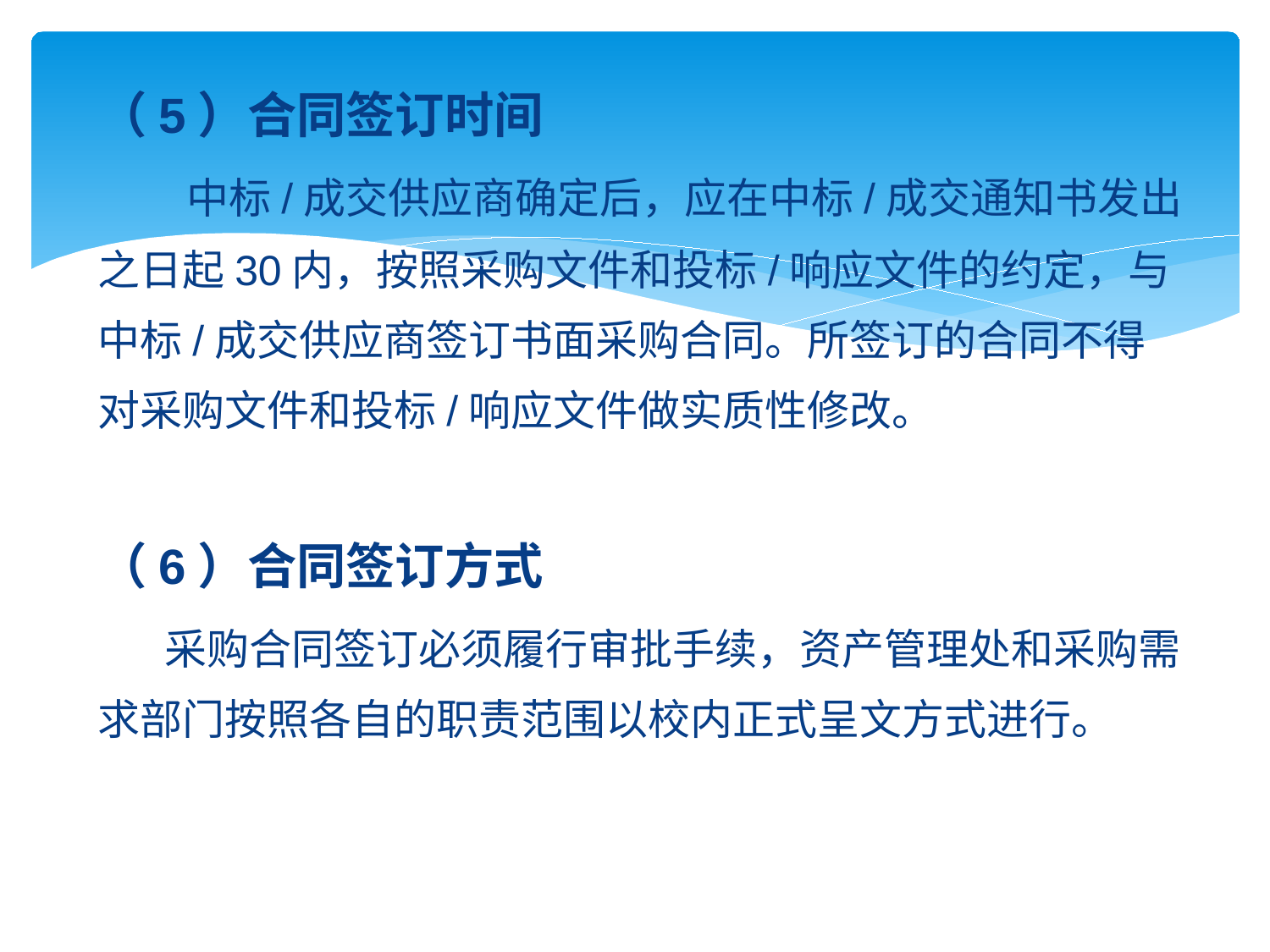

（5）合同签订时间
       中标/成交供应商确定后，应在中标/成交通知书发出之日起30内，按照采购文件和投标/响应文件的约定，与中标/成交供应商签订书面采购合同。所签订的合同不得对采购文件和投标/响应文件做实质性修改。

（6）合同签订方式
      采购合同签订必须履行审批手续，资产管理处和采购需求部门按照各自的职责范围以校内正式呈文方式进行。